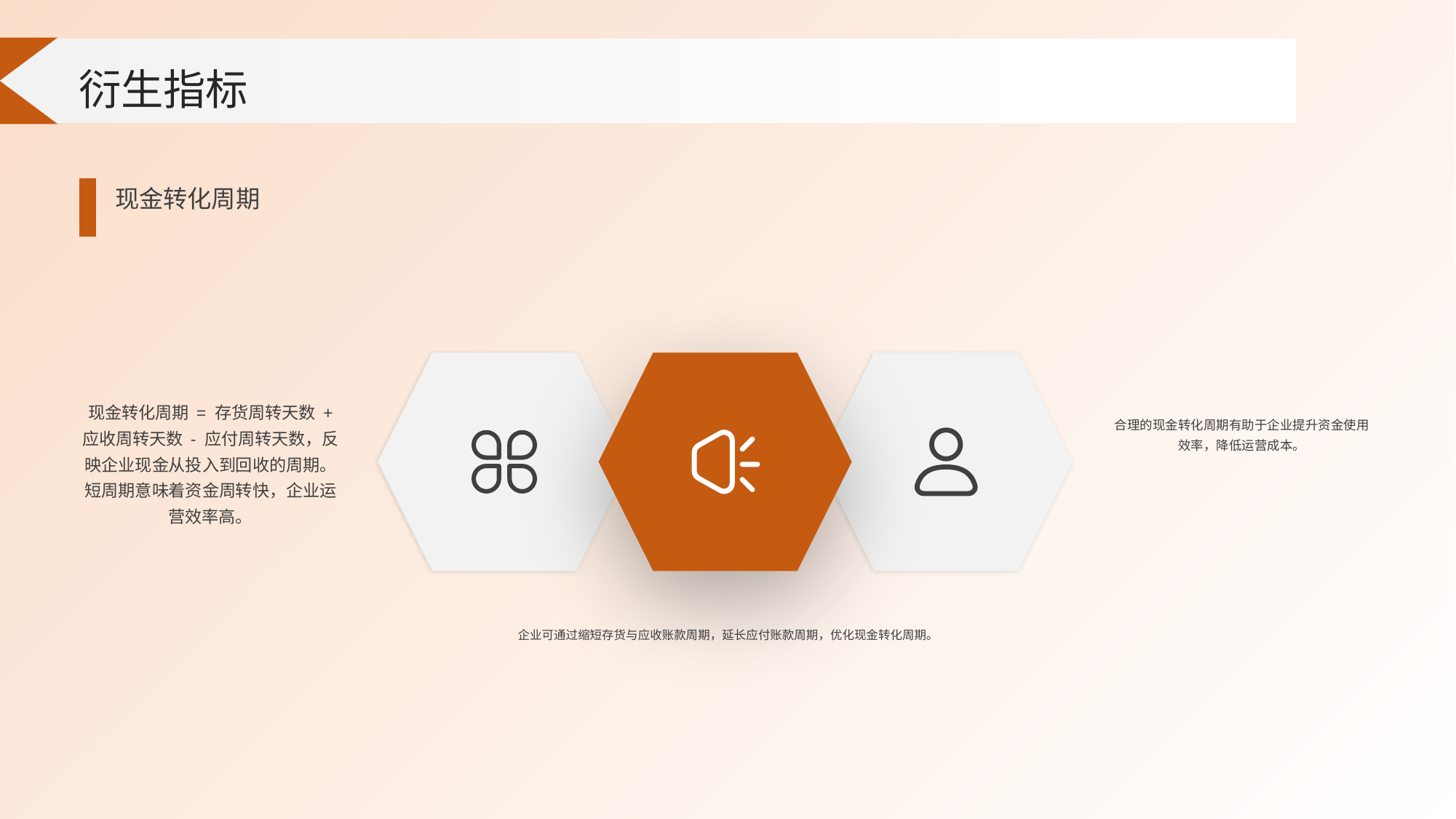

衍生指标
现金转化周期

现金转化周期 = 存货周转天数 + 应收周转天数 - 应付周转天数，反映企业现金从投入到回收的周期。短周期意味着资金周转快，企业运营效率高。
合理的现金转化周期有助于企业提升资金使用效率，降低运营成本。

企业可通过缩短存货与应收账款周期，延长应付账款周期，优化现金转化周期。